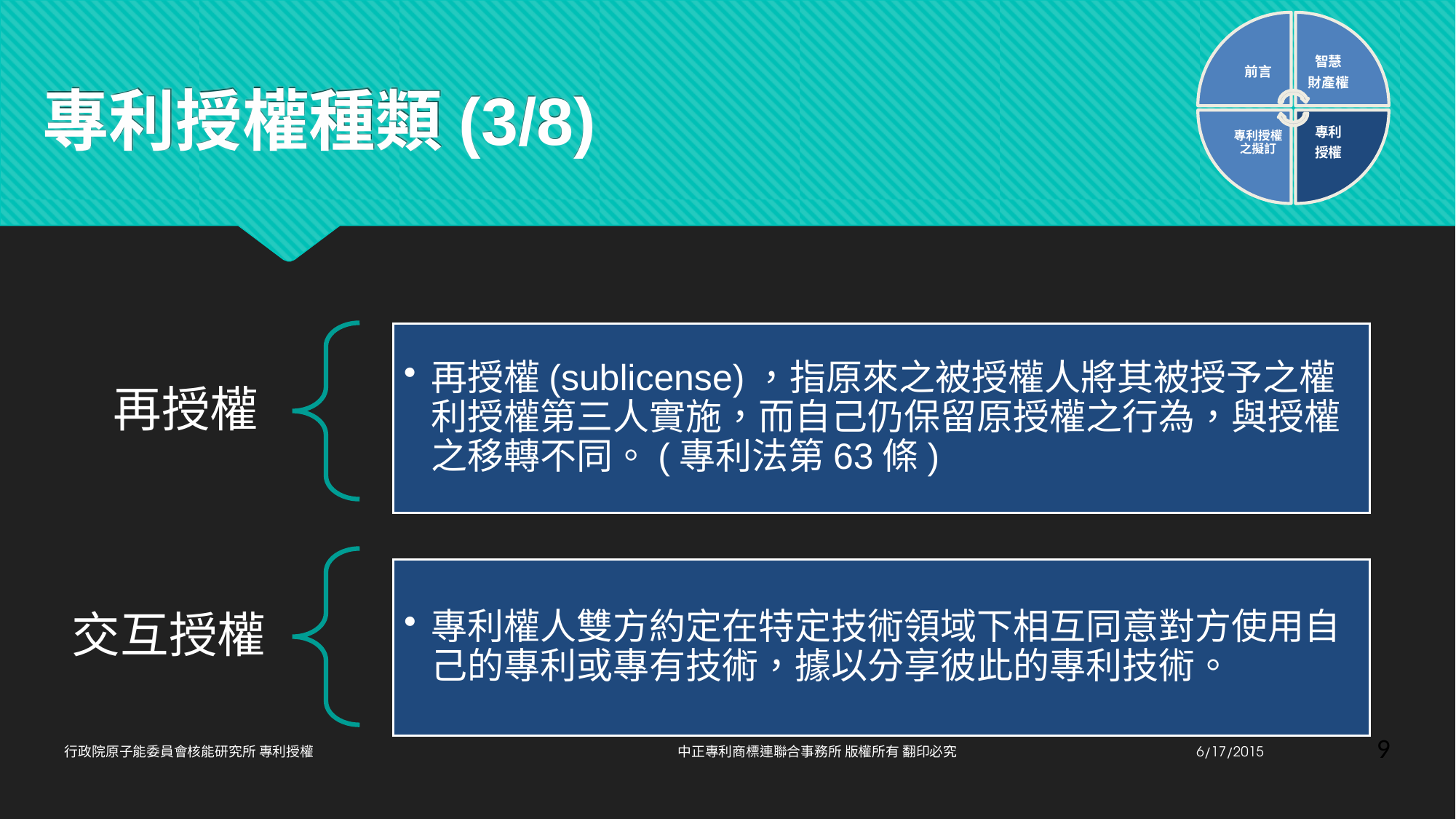

前言
智慧
財產權

專利授權之擬訂
專利
授權
# 專利授權種類(3/8)

再授權(sublicense)，指原來之被授權人將其被授予之權利授權第三人實施，而自己仍保留原授權之行為，與授權之移轉不同。(專利法第63條)
再授權

專利權人雙方約定在特定技術領域下相互同意對方使用自己的專利或專有技術，據以分享彼此的專利技術。
交互授權
9
行政院原子能委員會核能研究所 專利授權                                                                                                                      中正專利商標連聯合事務所 版權所有 翻印必究
6/17/2015